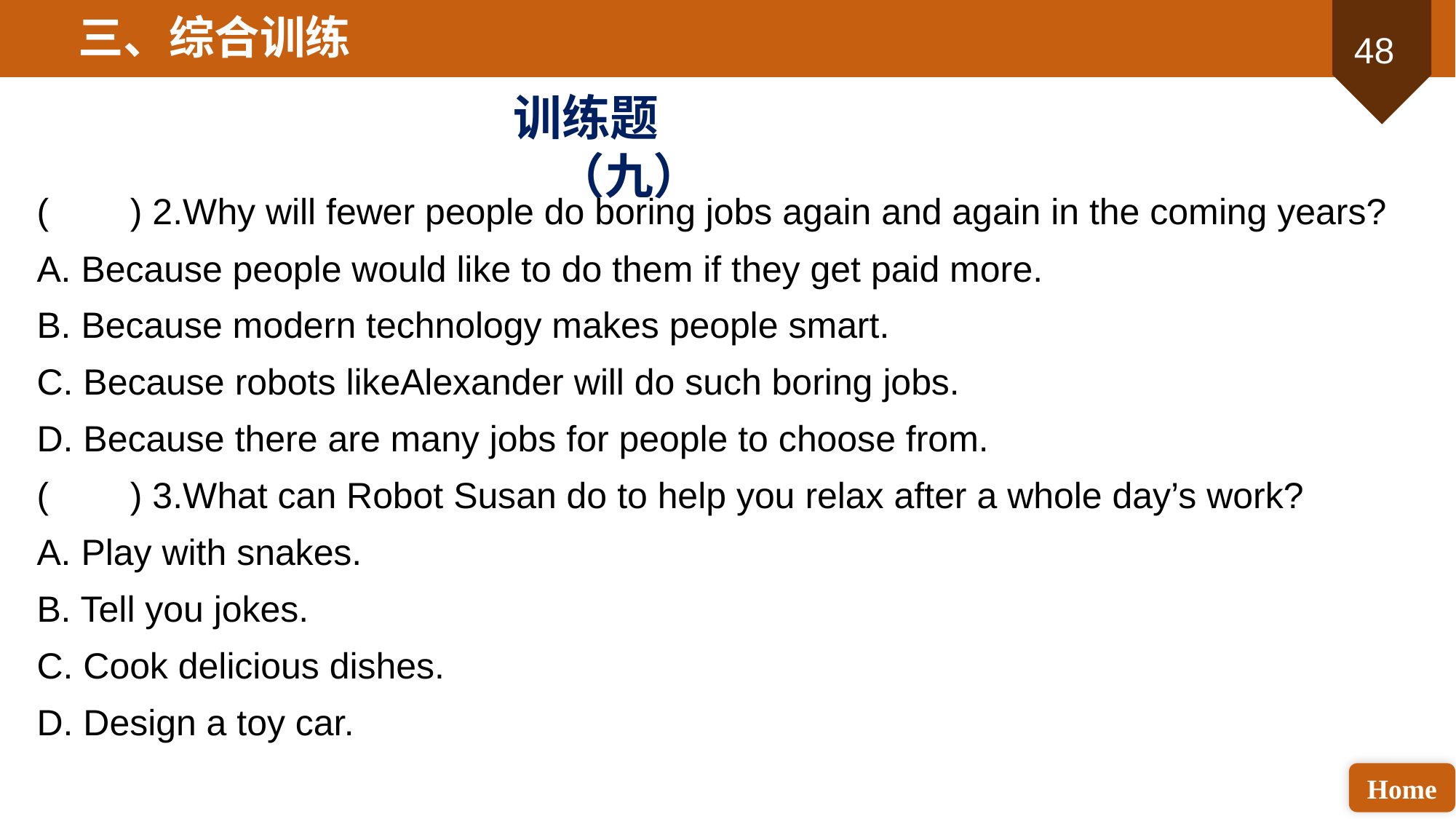

三、综合训练
训练题（九）
(        ) 2.Why will fewer people do boring jobs again and again in the coming years?
A. Because people would like to do them if they get paid more.
B. Because modern technology makes people smart.
C. Because robots likeAlexander will do such boring jobs.
D. Because there are many jobs for people to choose from.
(        ) 3.What can Robot Susan do to help you relax after a whole day’s work?
A. Play with snakes.
B. Tell you jokes.
C. Cook delicious dishes.
D. Design a toy car.